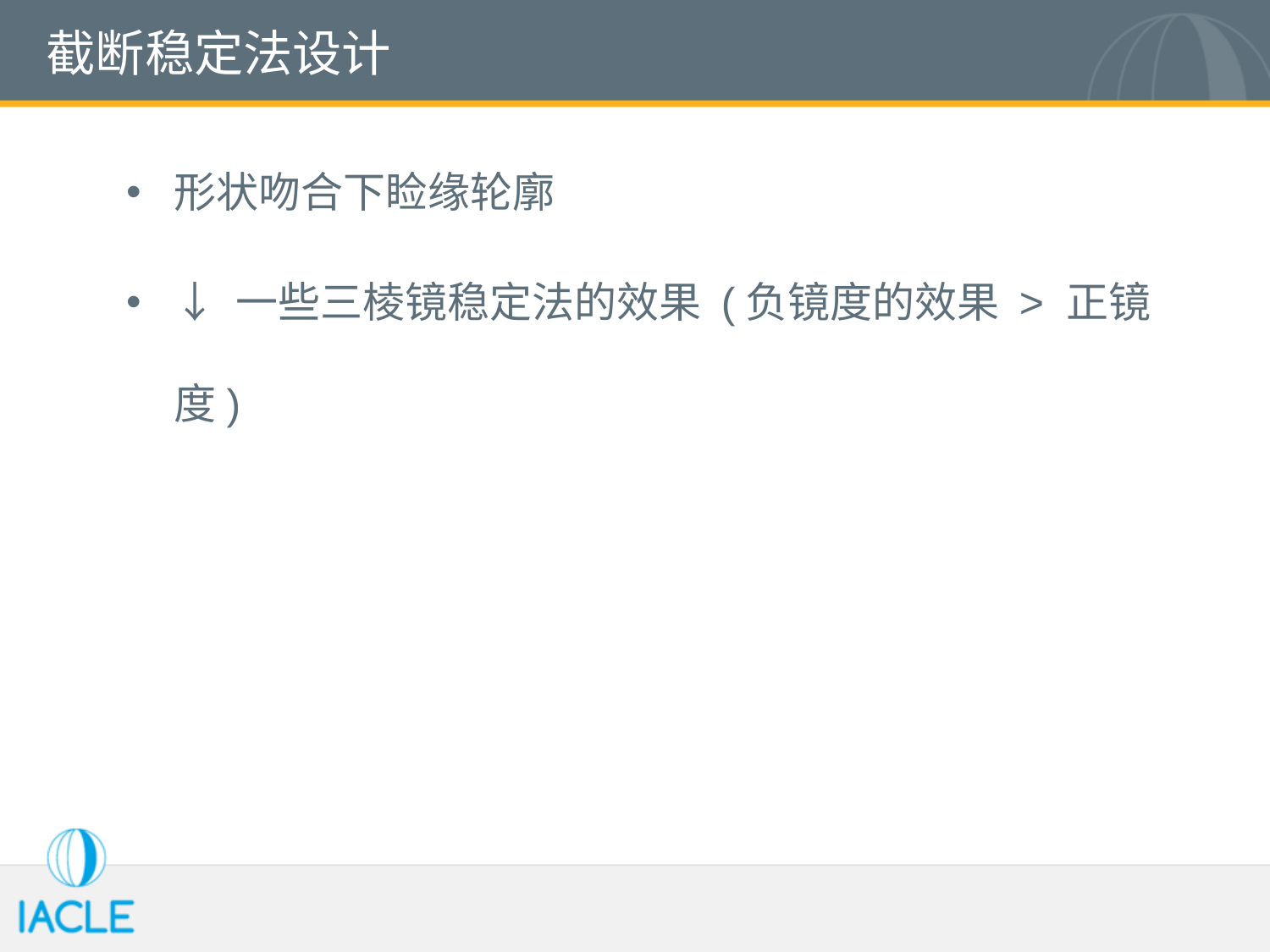

# 截断稳定法设计
形状吻合下睑缘轮廓
↓ 一些三棱镜稳定法的效果 (负镜度的效果 > 正镜度)